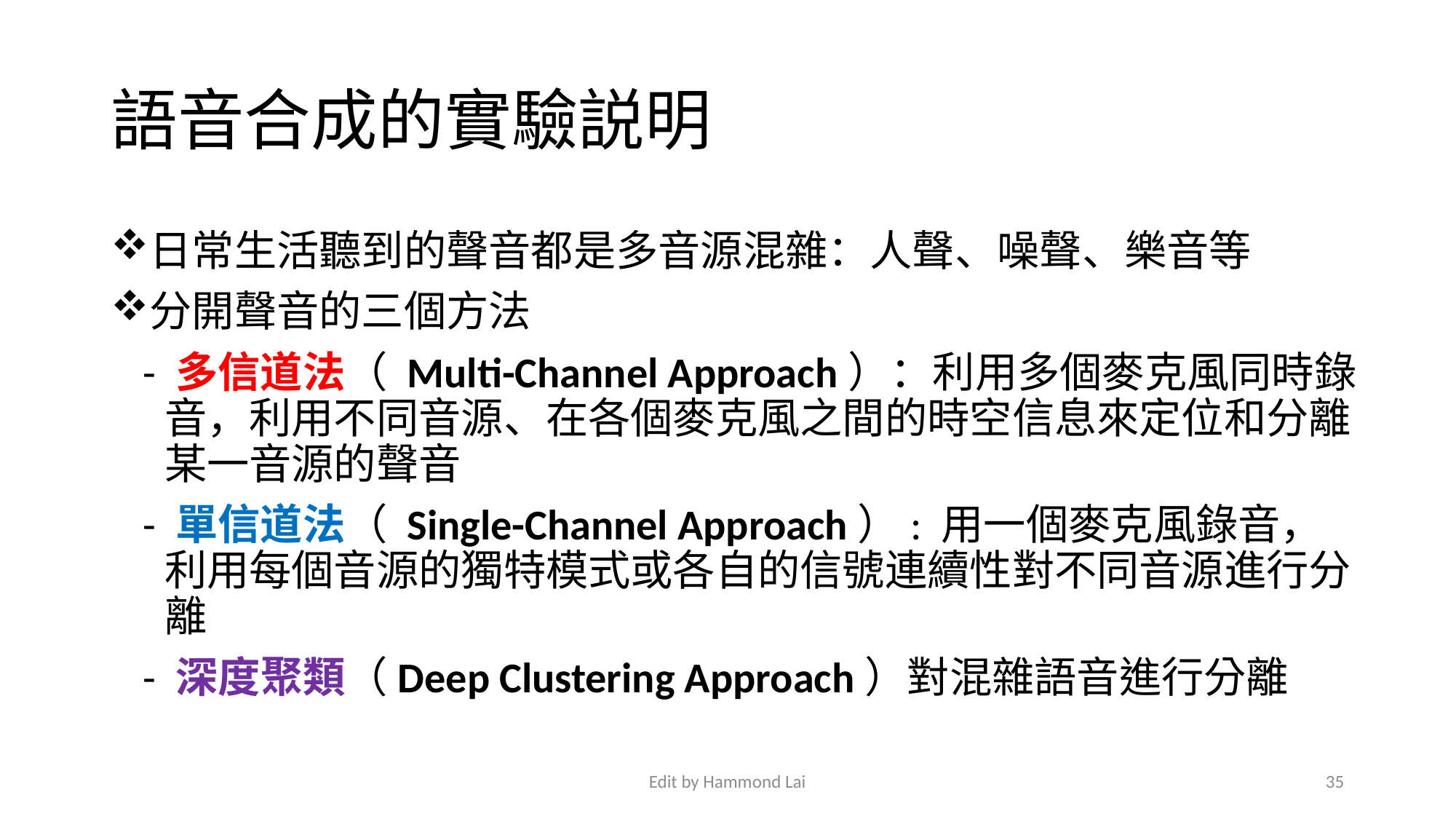

# 語音合成的實驗説明
日常生活聽到的聲音都是多音源混雜：人聲、噪聲、樂音等
分開聲音的三個方法
- 多信道法（ Multi-Channel Approach）：利用多個麥克風同時錄音，利用不同音源、在各個麥克風之間的時空信息來定位和分離某一音源的聲音
- 單信道法（ Single-Channel Approach）: 用一個麥克風錄音，利用每個音源的獨特模式或各自的信號連續性對不同音源進行分離
- 深度聚類（Deep Clustering Approach）對混雜語音進行分離
Edit by Hammond Lai
35